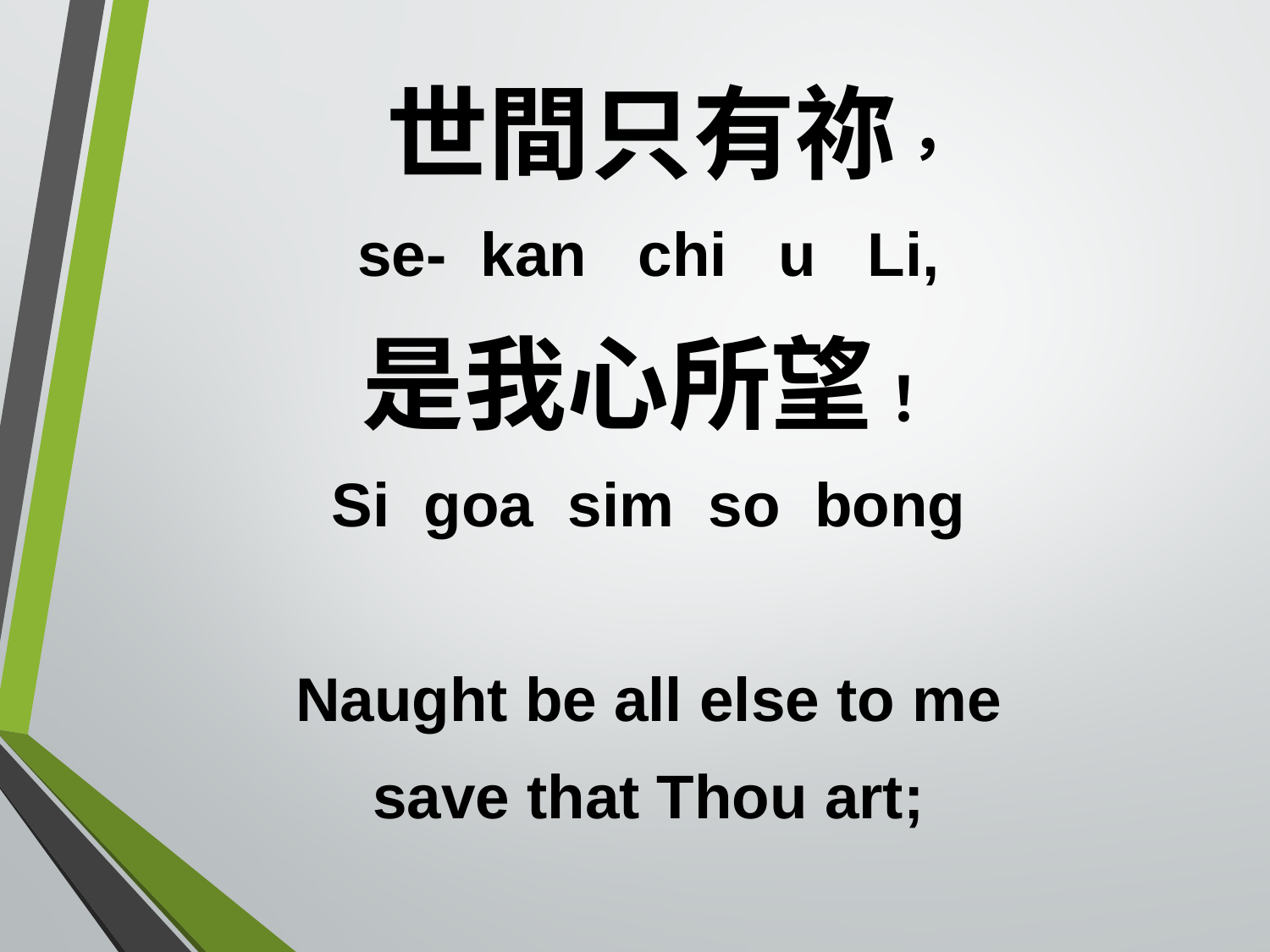

世間只有祢，
se-  kan   chi   u   Li,
是我心所望！
Si  goa  sim  so  bong

Naught be all else to me
save that Thou art;